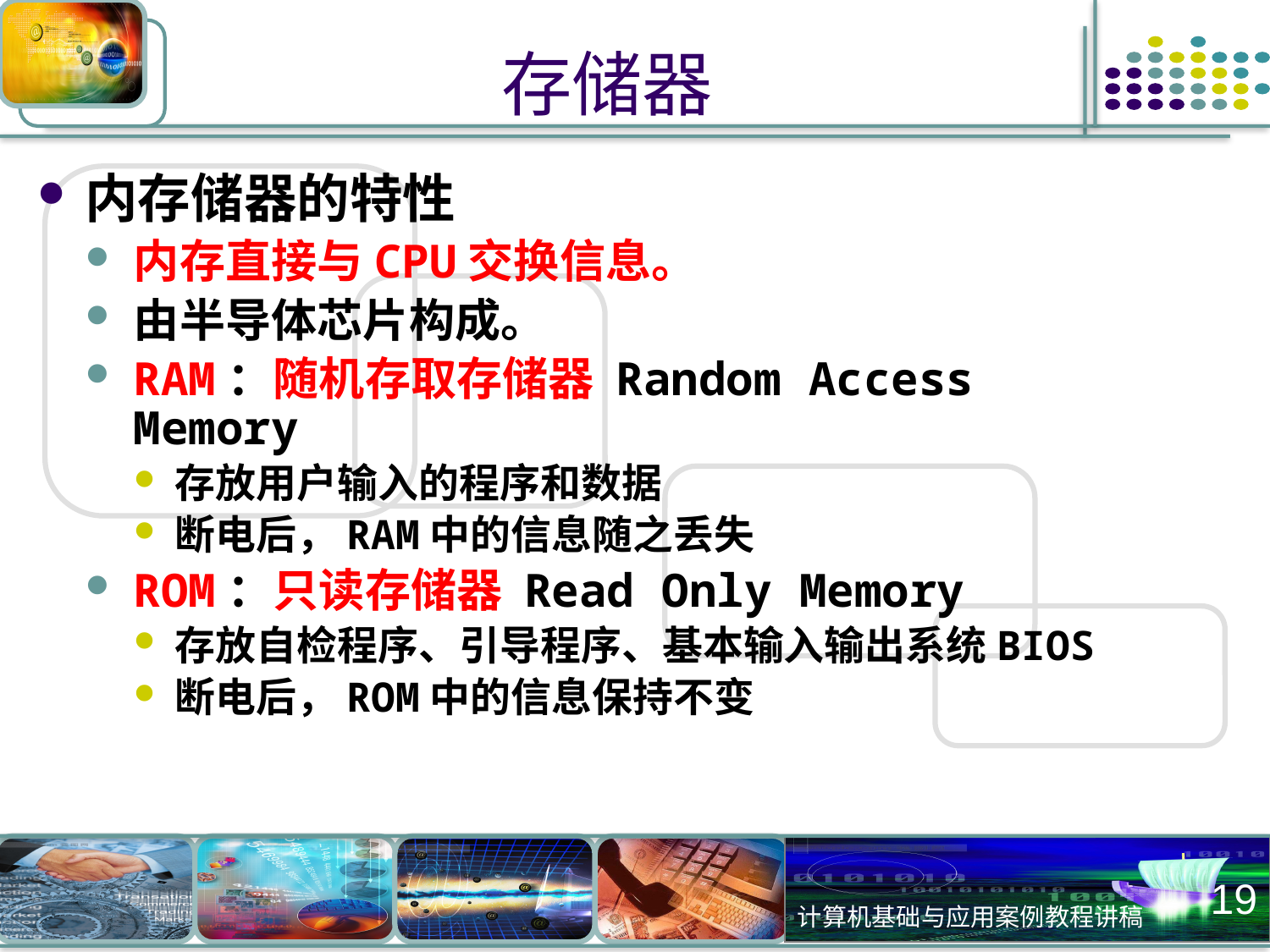

# 存储器
内存储器的特性
内存直接与CPU交换信息。
由半导体芯片构成。
RAM：随机存取存储器 Random Access Memory
存放用户输入的程序和数据
断电后，RAM中的信息随之丢失
ROM：只读存储器 Read Only Memory
存放自检程序、引导程序、基本输入输出系统BIOS
断电后，ROM中的信息保持不变
19